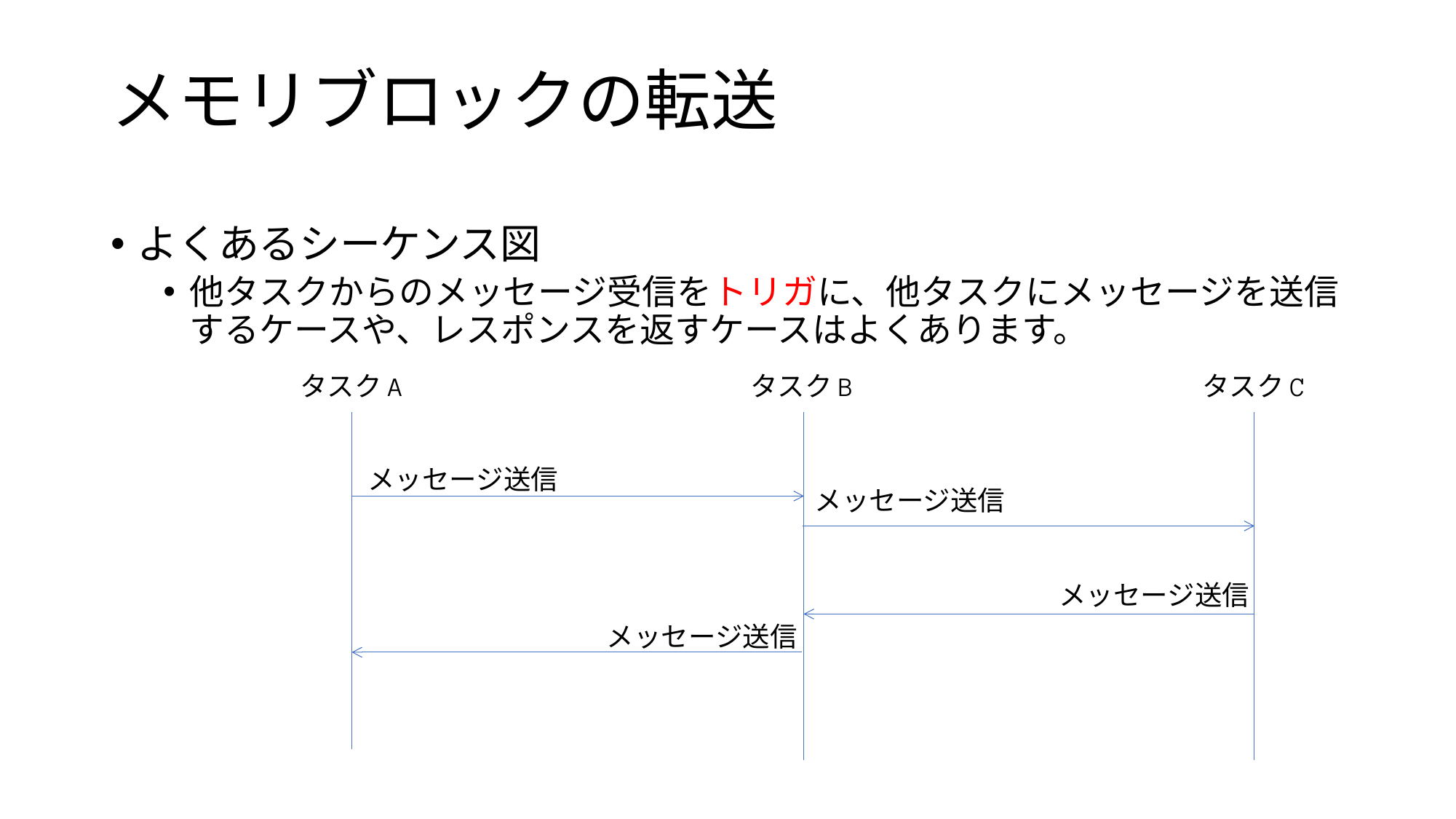

# メモリブロックの転送
よくあるシーケンス図
他タスクからのメッセージ受信をトリガに、他タスクにメッセージを送信するケースや、レスポンスを返すケースはよくあります。
タスクA
タスクB
タスクC

メッセージ送信
メッセージ送信
メッセージ送信
メッセージ送信